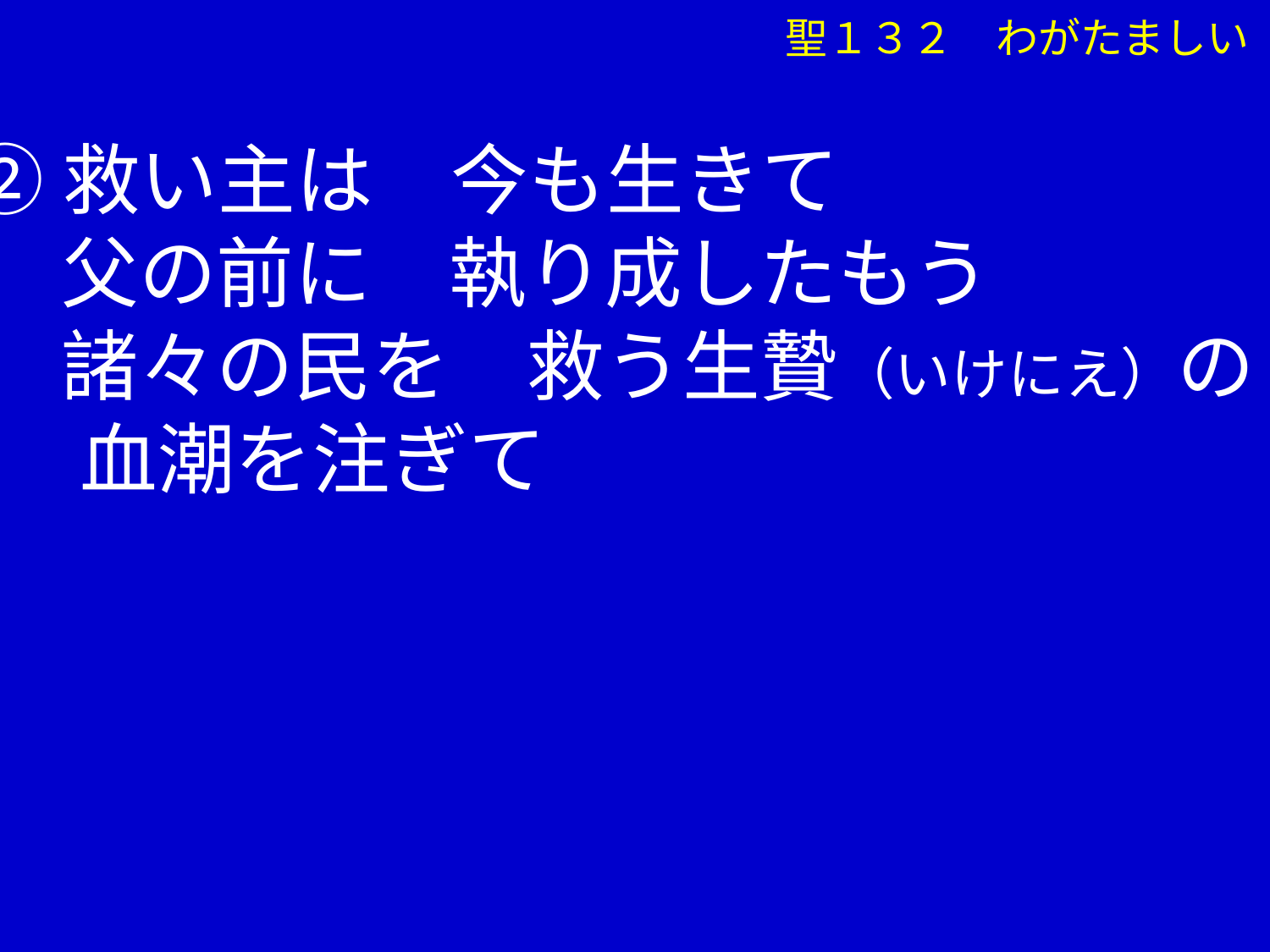

聖１３２　わがたましい
②救い主は　今も生きて
　 父の前に　執り成したもう
　 諸々の民を　救う生贄（いけにえ）の
 　血潮を注ぎて